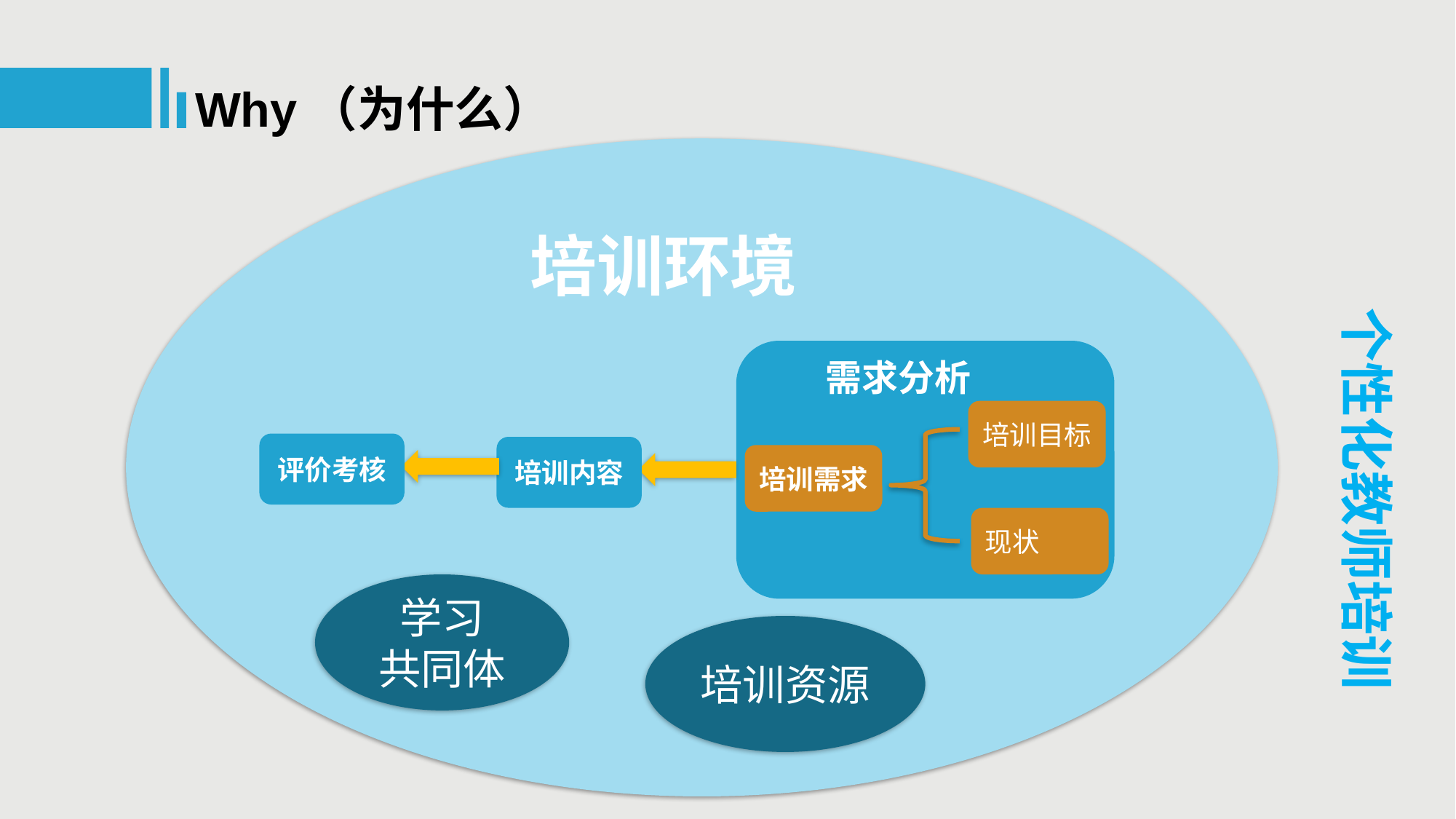

Why（为什么）

培训环境
个性化教师培训

需求分析
培训目标

评价考核
培训内容
培训需求

现状
学习
共同体
培训资源